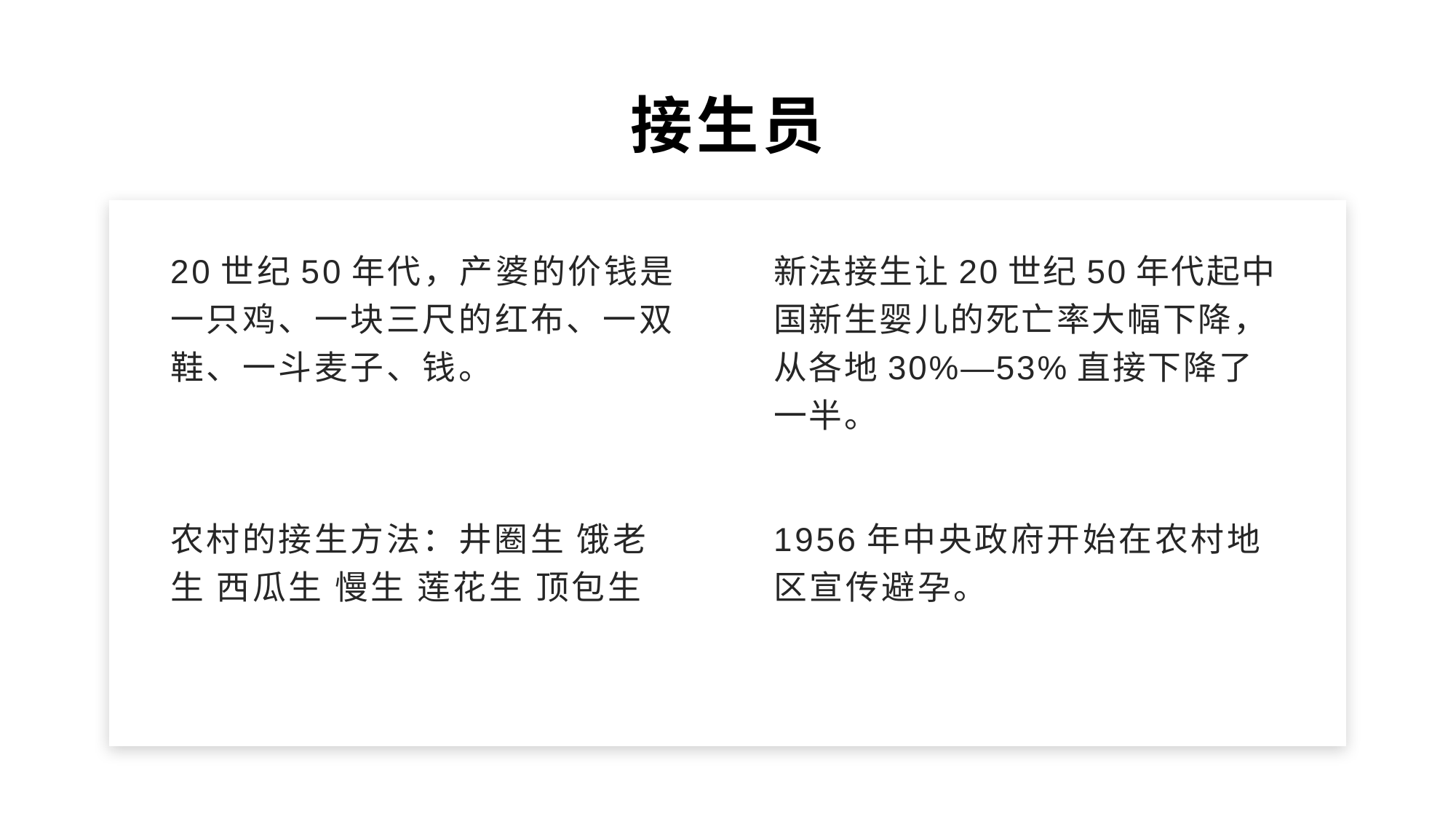

接生员

20世纪50年代，产婆的价钱是一只鸡、一块三尺的红布、一双鞋、一斗麦子、钱。
新法接生让20世纪50年代起中国新生婴儿的死亡率大幅下降，从各地30%—53%直接下降了一半。
农村的接生方法：井圈生 饿老生 西瓜生 慢生 莲花生 顶包生
1956年中央政府开始在农村地区宣传避孕。